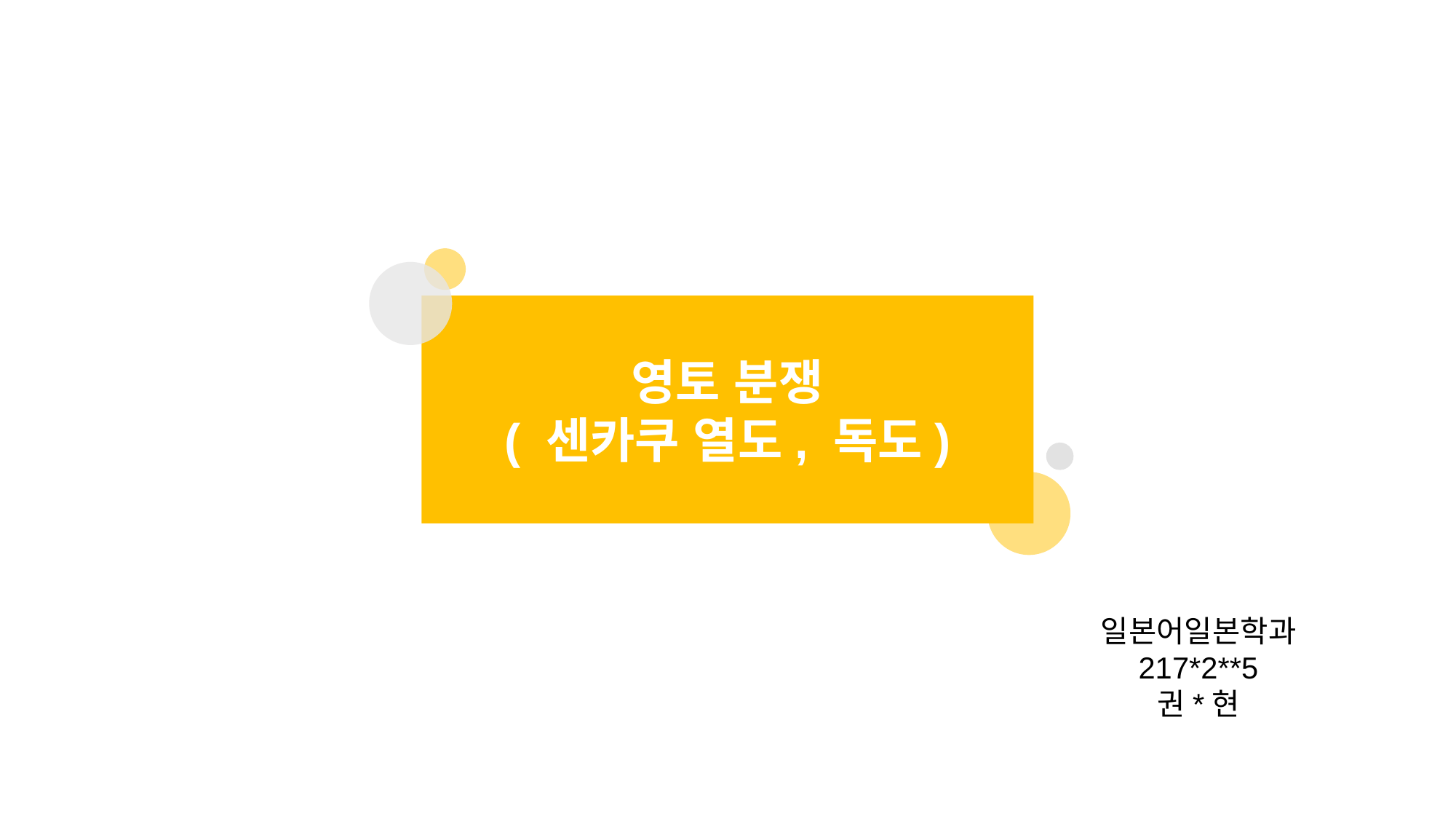

영토 분쟁
( 센카쿠 열도, 독도)

일본어일본학과
217*2**5
권*현